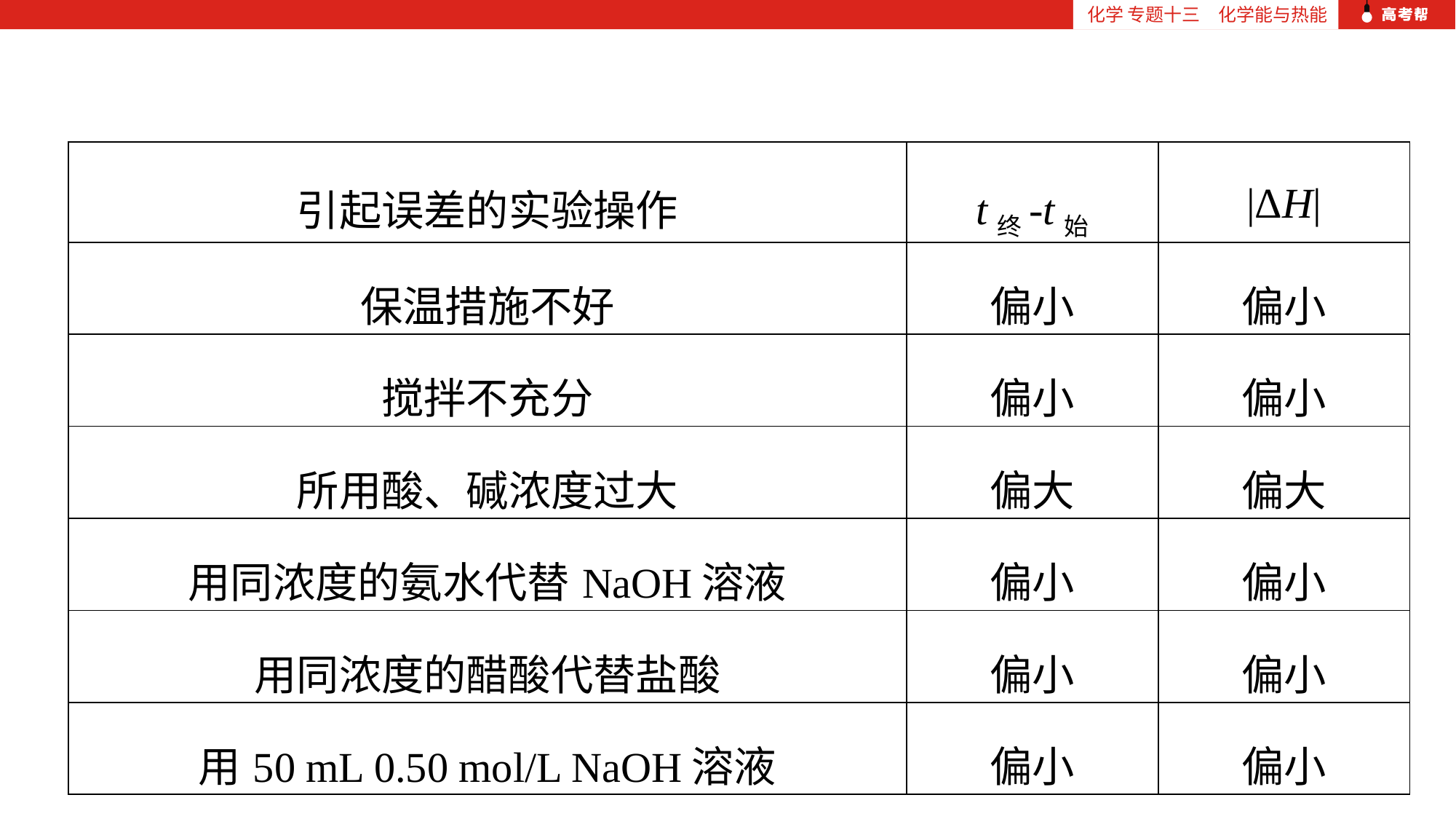

化学 专题十三　化学能与热能
| 引起误差的实验操作 | t终-t始 | |ΔH| |
| --- | --- | --- |
| 保温措施不好 | 偏小 | 偏小 |
| 搅拌不充分 | 偏小 | 偏小 |
| 所用酸、碱浓度过大 | 偏大 | 偏大 |
| 用同浓度的氨水代替NaOH溶液 | 偏小 | 偏小 |
| 用同浓度的醋酸代替盐酸 | 偏小 | 偏小 |
| 用50 mL 0.50 mol/L NaOH溶液 | 偏小 | 偏小 |